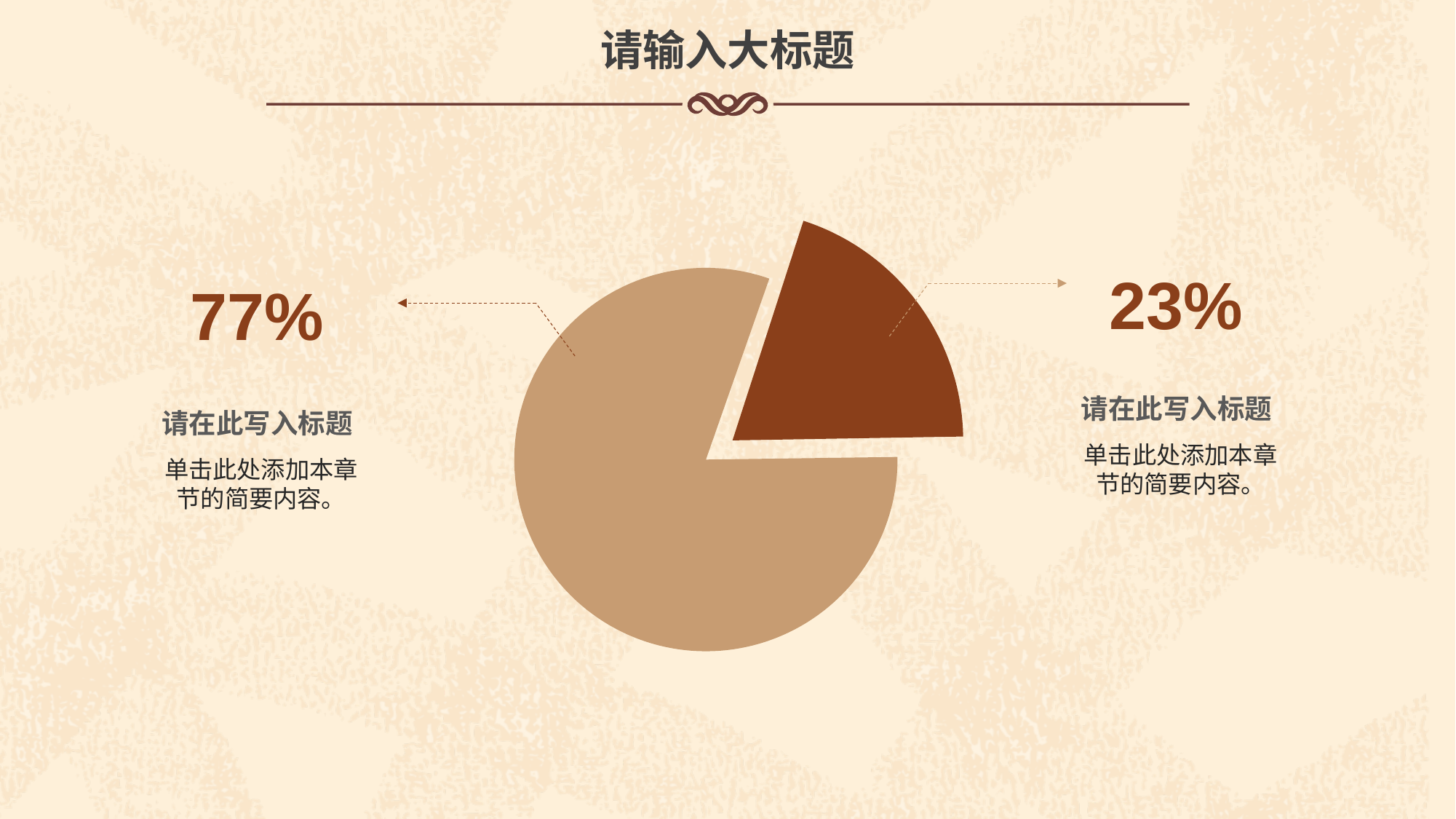

请输入大标题

23%
77%

请在此写入标题
单击此处添加本章节的简要内容。
请在此写入标题
单击此处添加本章节的简要内容。